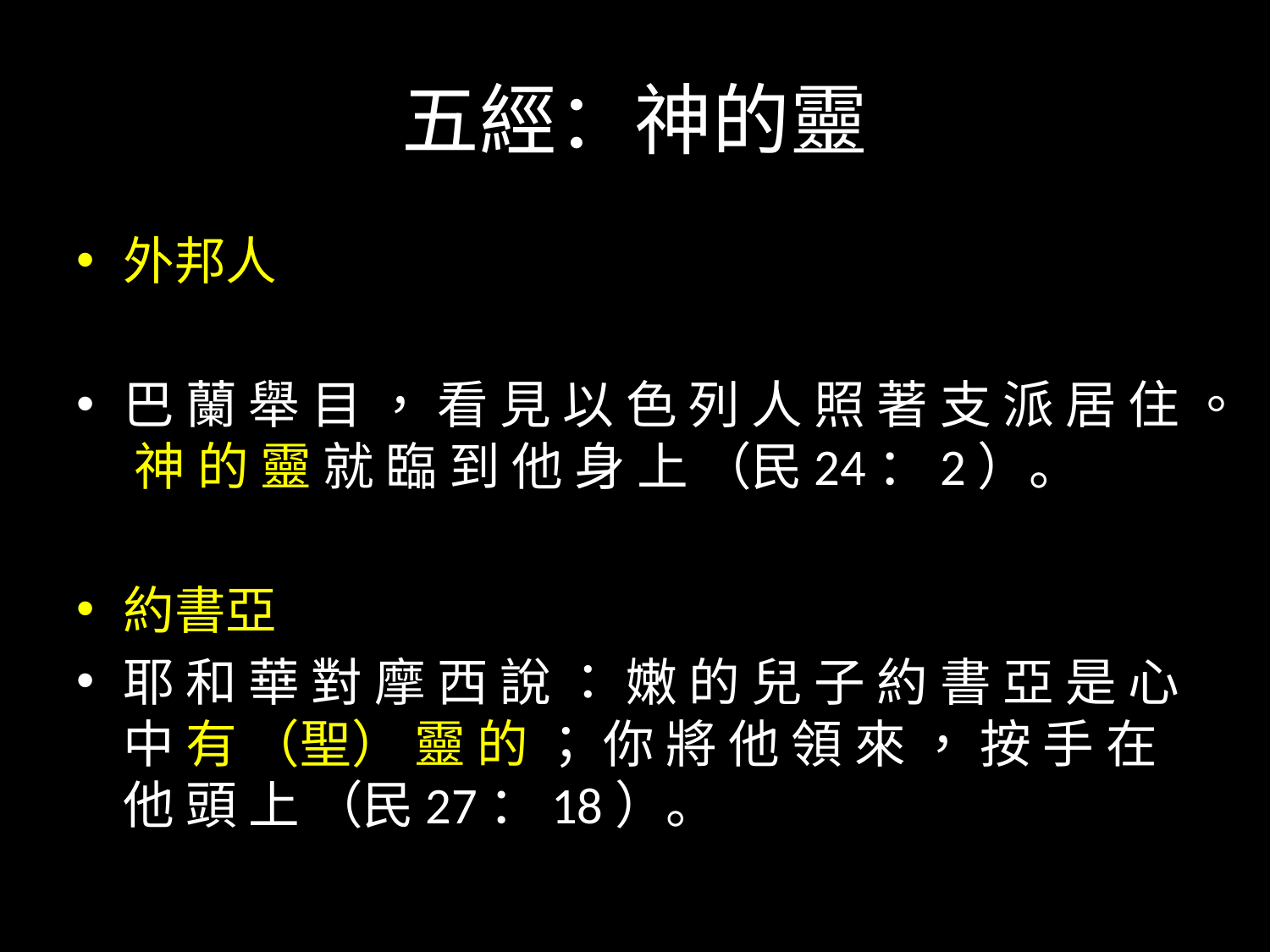

# 五經：神的靈
外邦人

巴 蘭 舉 目 ， 看 見 以 色 列 人 照 著 支 派 居 住 。 神 的 靈 就 臨 到 他 身 上 （民24：2）。

約書亞
耶 和 華 對 摩 西 說 ： 嫩 的 兒 子 約 書 亞 是 心 中 有 （聖） 靈 的 ； 你 將 他 領 來 ， 按 手 在 他 頭 上 （民27：18）。